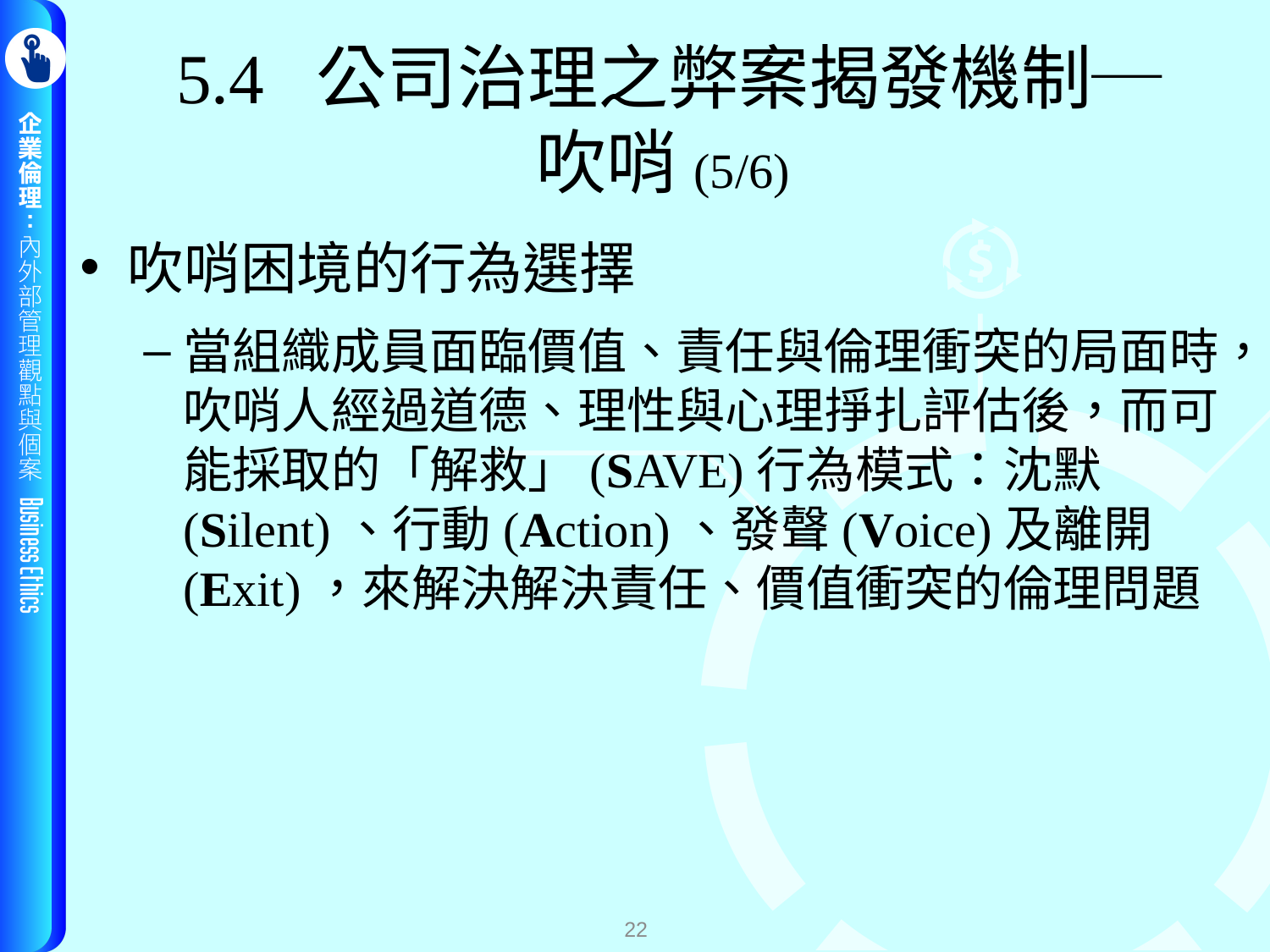

# 5.4  公司治理之弊案揭發機制─ 吹哨(5/6)
吹哨困境的行為選擇
當組織成員面臨價值、責任與倫理衝突的局面時，吹哨人經過道德、理性與心理掙扎評估後，而可能採取的「解救」(SAVE)行為模式：沈默(Silent)、行動(Action)、發聲(Voice)及離開(Exit)，來解決解決責任、價值衝突的倫理問題
22